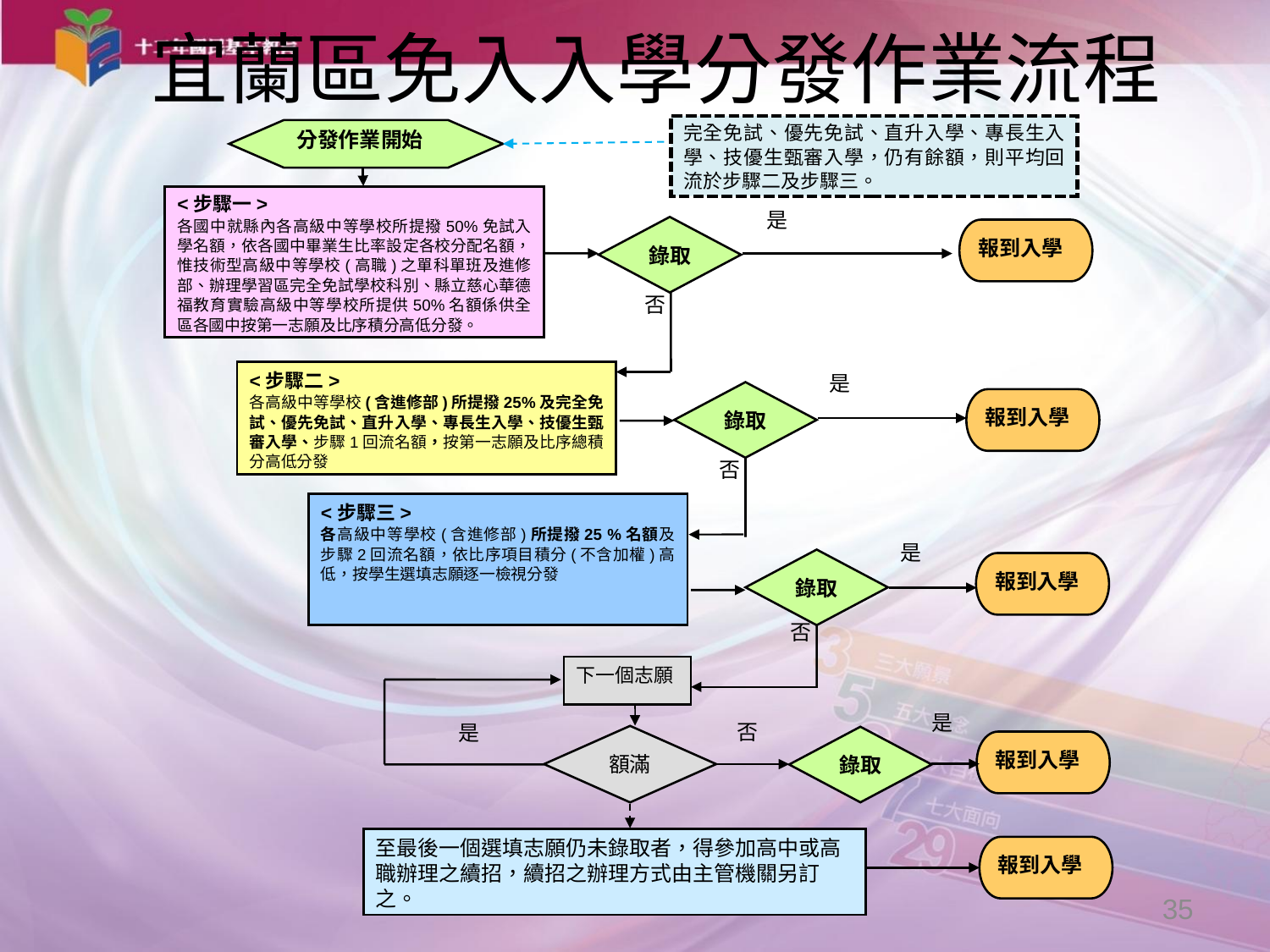

# 宜蘭區免入入學分發作業流程
完全免試、優先免試、直升入學、專長生入學、技優生甄審入學，仍有餘額，則平均回流於步驟二及步驟三。
分發作業開始

<步驟一>
各國中就縣內各高級中等學校所提撥50%免試入學名額，依各國中畢業生比率設定各校分配名額，惟技術型高級中等學校(高職)之單科單班及進修部、辦理學習區完全免試學校科別、縣立慈心華德福教育實驗高級中等學校所提供50%名額係供全區各國中按第一志願及比序積分高低分發。
錄取

錄取
報到入學

是
是
是
<步驟三>
各高級中等學校(含進修部)所提撥25 %名額及步驟2回流名額，依比序項目積分(不含加權)高低，按學生選填志願逐一檢視分發

下一個志願

錄取
報到入學

否
是
額滿
錄取
報到入學

否

是

否
至最後一個選填志願仍未錄取者，得參加高中或高職辦理之續招，續招之辦理方式由主管機關另訂之。
報到入學

<步驟二>
各高級中等學校(含進修部)所提撥25%及完全免試、優先免試、直升入學、專長生入學、技優生甄審入學、步驟1回流名額，按第一志願及比序總積分高低分發

否
報到入學

35